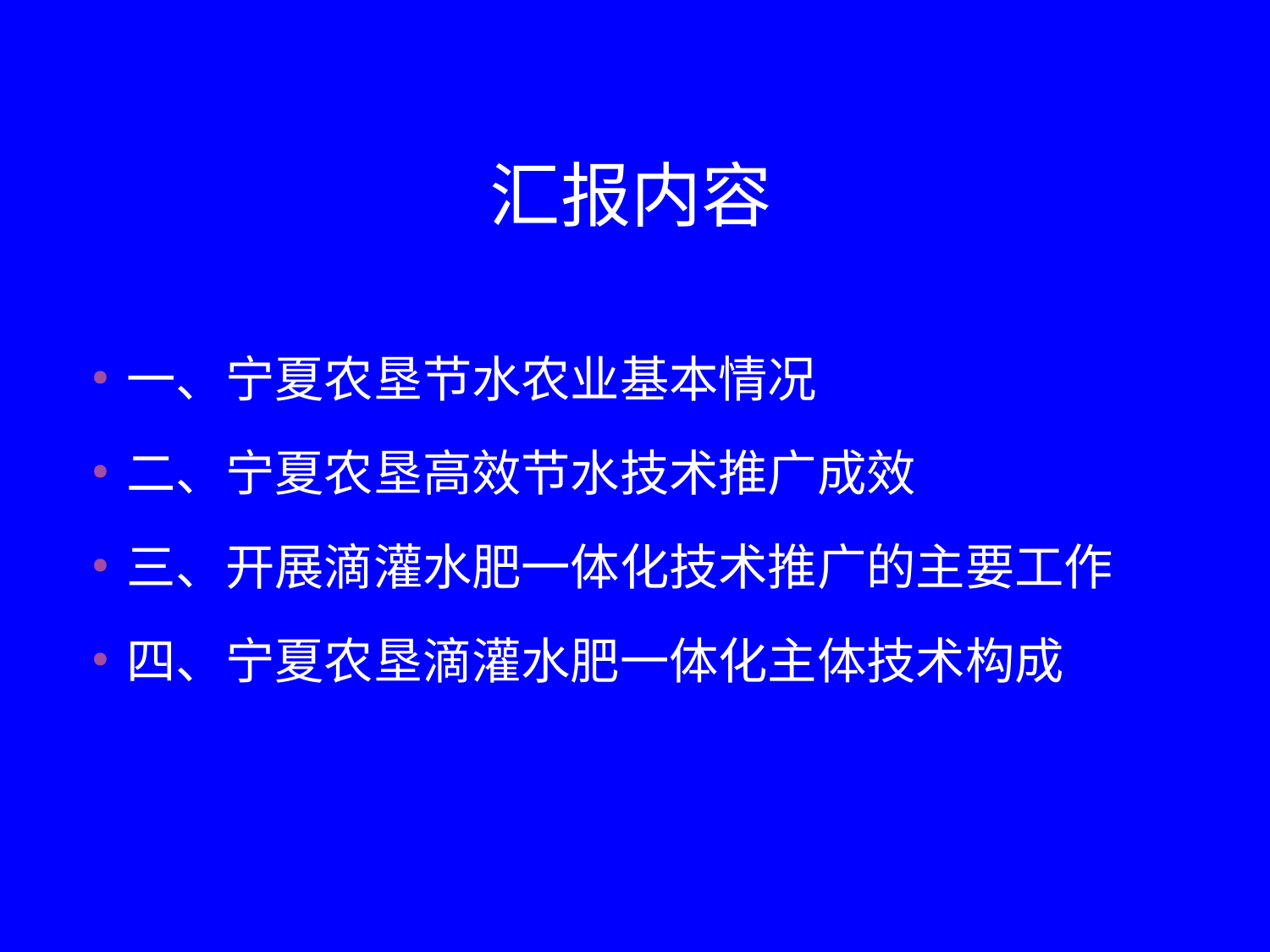

# 汇报内容
一、宁夏农垦节水农业基本情况
二、宁夏农垦高效节水技术推广成效
三、开展滴灌水肥一体化技术推广的主要工作
四、宁夏农垦滴灌水肥一体化主体技术构成